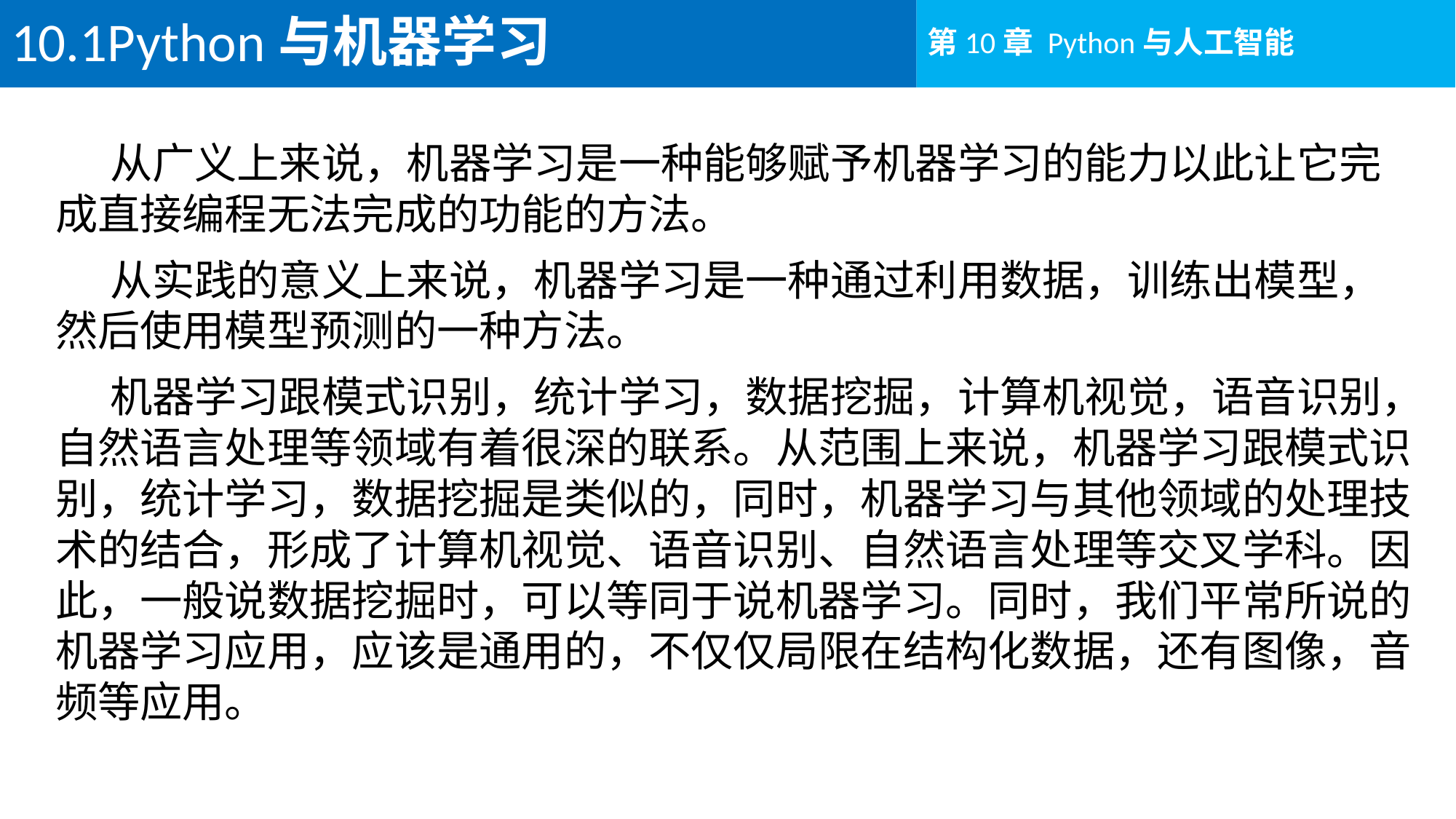

# 10.1Python与机器学习
从广义上来说，机器学习是一种能够赋予机器学习的能力以此让它完成直接编程无法完成的功能的方法。
从实践的意义上来说，机器学习是一种通过利用数据，训练出模型，然后使用模型预测的一种方法。
机器学习跟模式识别，统计学习，数据挖掘，计算机视觉，语音识别，自然语言处理等领域有着很深的联系。从范围上来说，机器学习跟模式识别，统计学习，数据挖掘是类似的，同时，机器学习与其他领域的处理技术的结合，形成了计算机视觉、语音识别、自然语言处理等交叉学科。因此，一般说数据挖掘时，可以等同于说机器学习。同时，我们平常所说的机器学习应用，应该是通用的，不仅仅局限在结构化数据，还有图像，音频等应用。